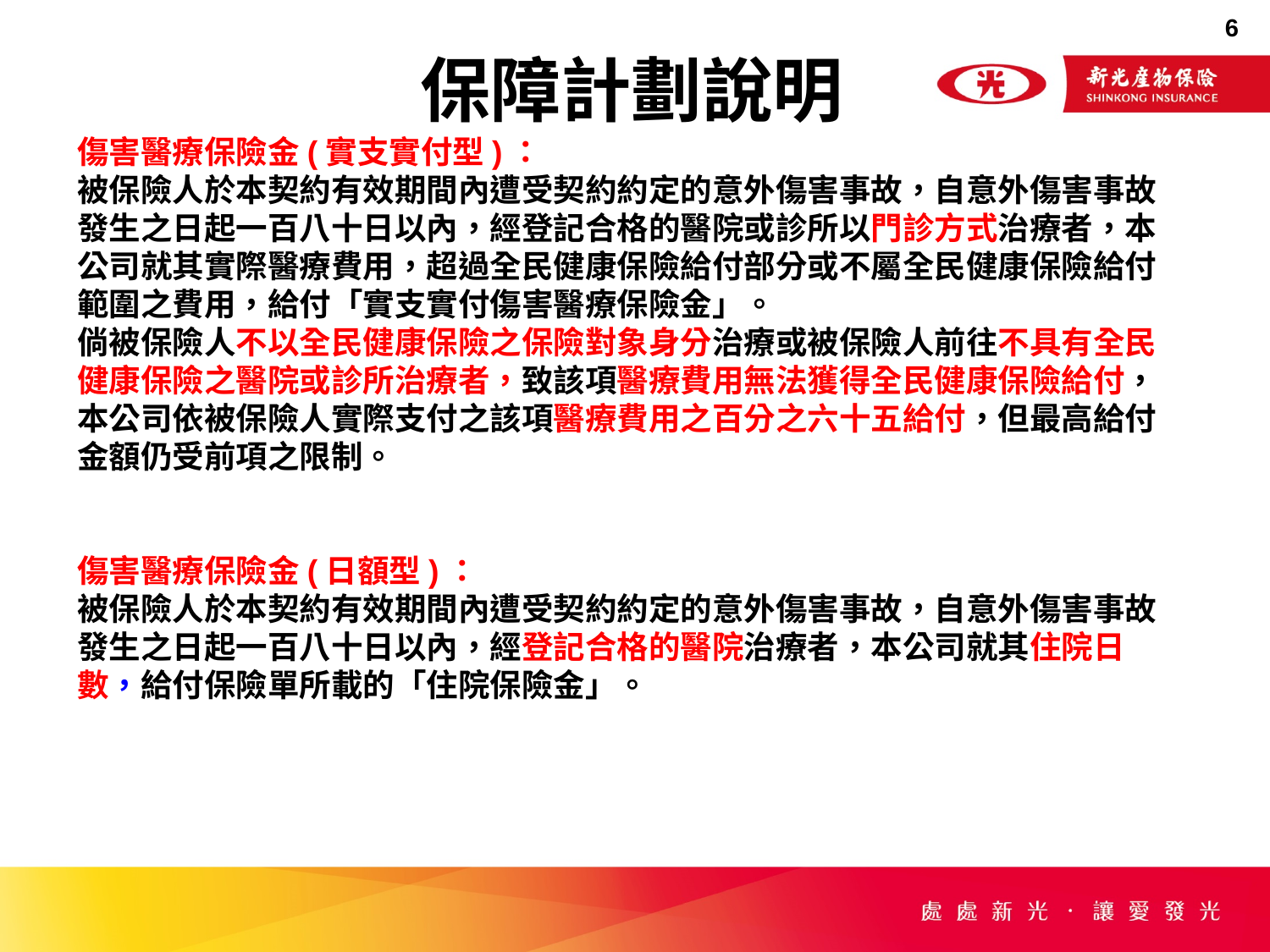

保障計劃說明
傷害醫療保險金(實支實付型)：
被保險人於本契約有效期間內遭受契約約定的意外傷害事故，自意外傷害事故發生之日起一百八十日以內，經登記合格的醫院或診所以門診方式治療者，本公司就其實際醫療費用，超過全民健康保險給付部分或不屬全民健康保險給付範圍之費用，給付「實支實付傷害醫療保險金」。
倘被保險人不以全民健康保險之保險對象身分治療或被保險人前往不具有全民健康保險之醫院或診所治療者，致該項醫療費用無法獲得全民健康保險給付，本公司依被保險人實際支付之該項醫療費用之百分之六十五給付，但最高給付金額仍受前項之限制。

傷害醫療保險金(日額型)：
被保險人於本契約有效期間內遭受契約約定的意外傷害事故，自意外傷害事故發生之日起一百八十日以內，經登記合格的醫院治療者，本公司就其住院日數，給付保險單所載的「住院保險金」。